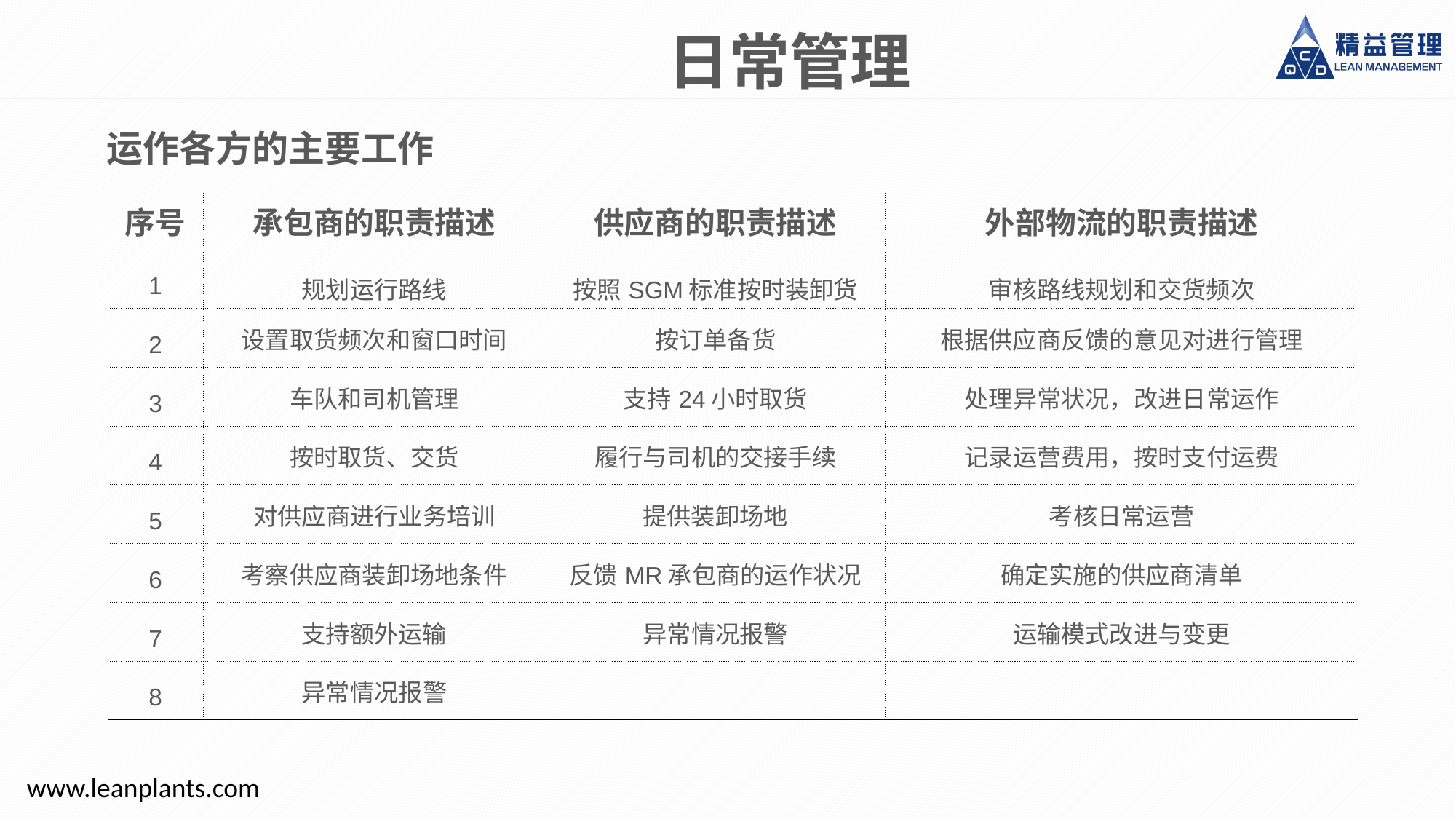

日常管理
运作各方的主要工作
| 序号 | 承包商的职责描述 | 供应商的职责描述 | 外部物流的职责描述 |
| --- | --- | --- | --- |
| 1 | 规划运行路线 | 按照SGM标准按时装卸货 | 审核路线规划和交货频次 |
| 2 | 设置取货频次和窗口时间 | 按订单备货 | 根据供应商反馈的意见对进行管理 |
| 3 | 车队和司机管理 | 支持24小时取货 | 处理异常状况，改进日常运作 |
| 4 | 按时取货、交货 | 履行与司机的交接手续 | 记录运营费用，按时支付运费 |
| 5 | 对供应商进行业务培训 | 提供装卸场地 | 考核日常运营 |
| 6 | 考察供应商装卸场地条件 | 反馈MR承包商的运作状况 | 确定实施的供应商清单 |
| 7 | 支持额外运输 | 异常情况报警 | 运输模式改进与变更 |
| 8 | 异常情况报警 |  |  |